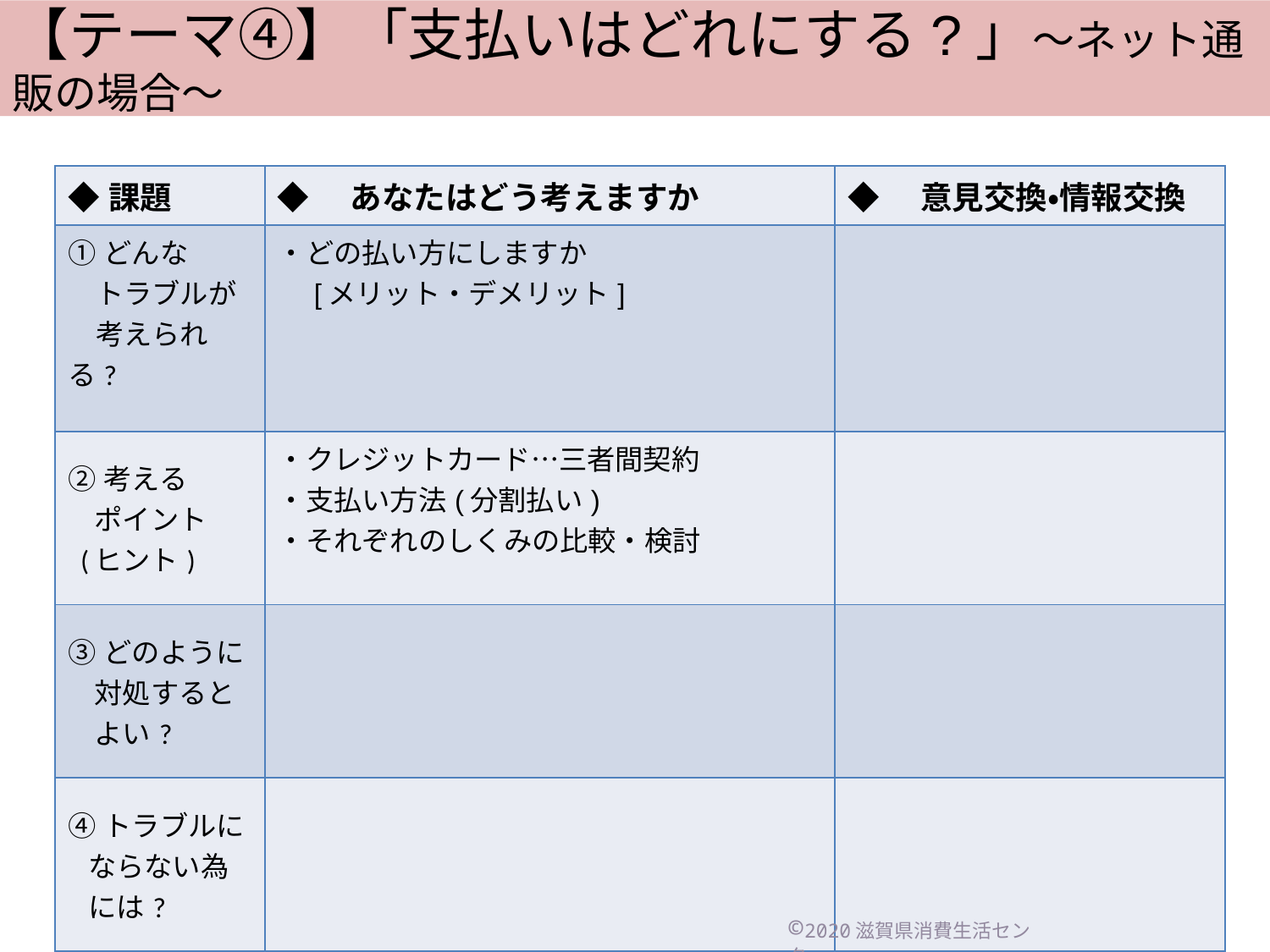

【テーマ④】「支払いはどれにする?」～ネット通販の場合～
| ◆課題 | ◆　あなたはどう考えますか | ◆　意見交換・情報交換 |
| --- | --- | --- |
| ①どんな 　トラブルが 　考えられる? | ・どの払い方にしますか 　[メリット・デメリット] |  |
| ②考える ポイント (ヒント) | ・クレジットカード…三者間契約 ・支払い方法(分割払い) ・それぞれのしくみの比較・検討 |  |
| ③どのように 対処すると よい? |  |  |
| ④トラブルに ならない為 には? |  |  |
©2020滋賀県消費生活センター